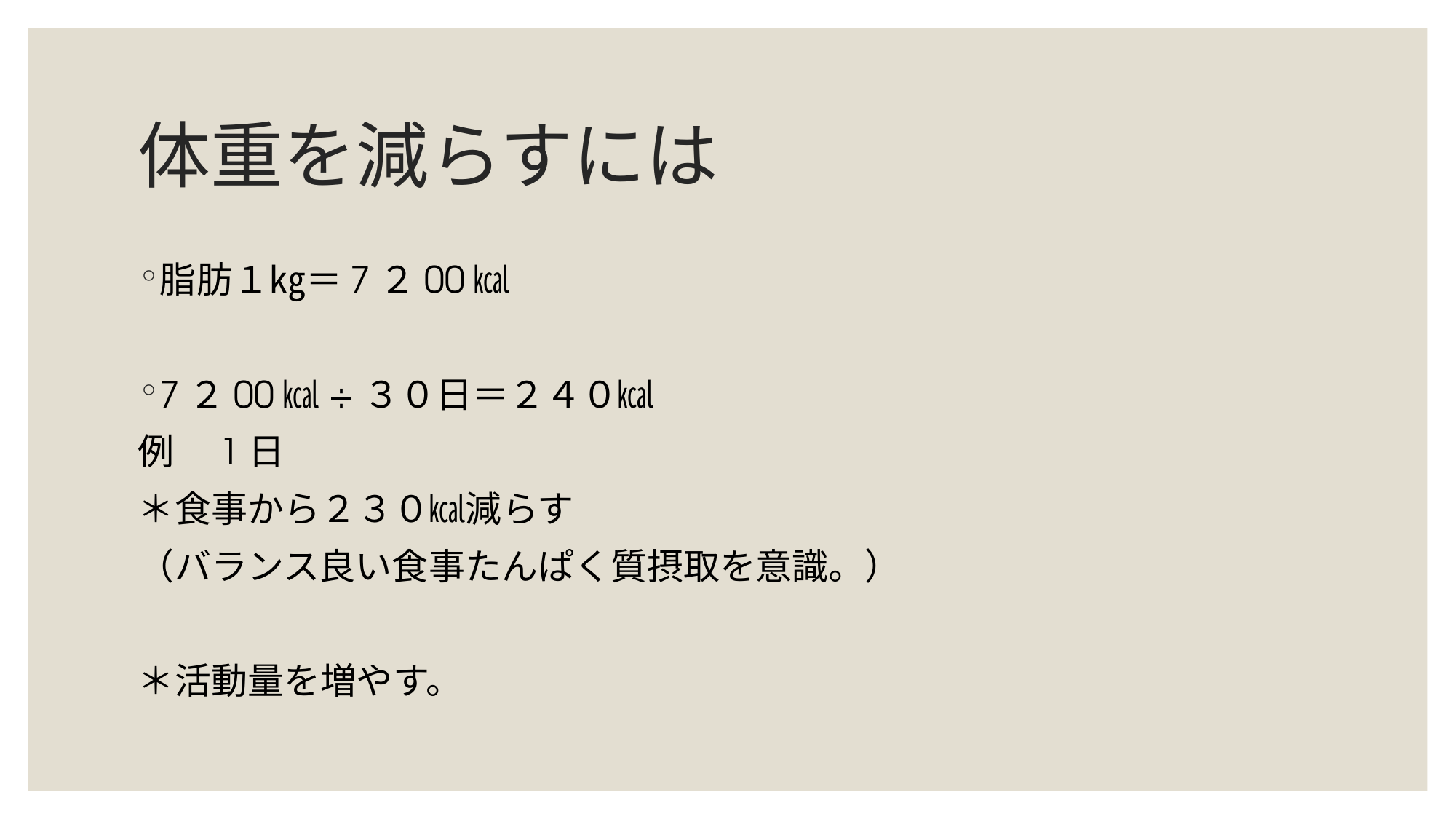

# 体重を減らすには
脂肪１㎏＝7２00㎉

7２00㎉÷３０日＝２４０㎉
例　1日
＊食事から２３０㎉減らす
（バランス良い食事たんぱく質摂取を意識。）

＊活動量を増やす。